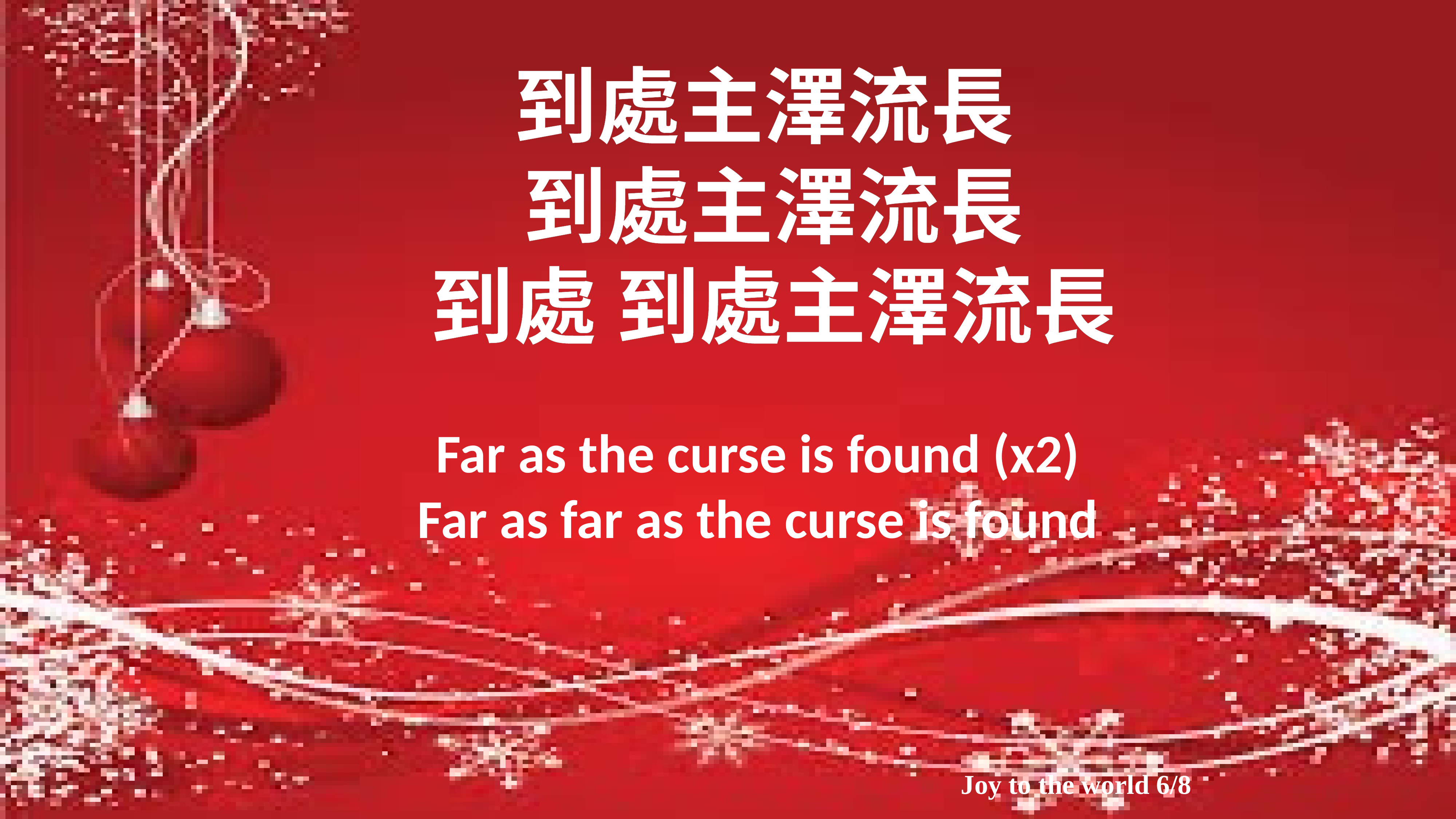

到處主澤流長
到處主澤流長
到處 到處主澤流長
Far as the curse is found (x2)
Far as far as the curse is found
Joy to the world 6/8